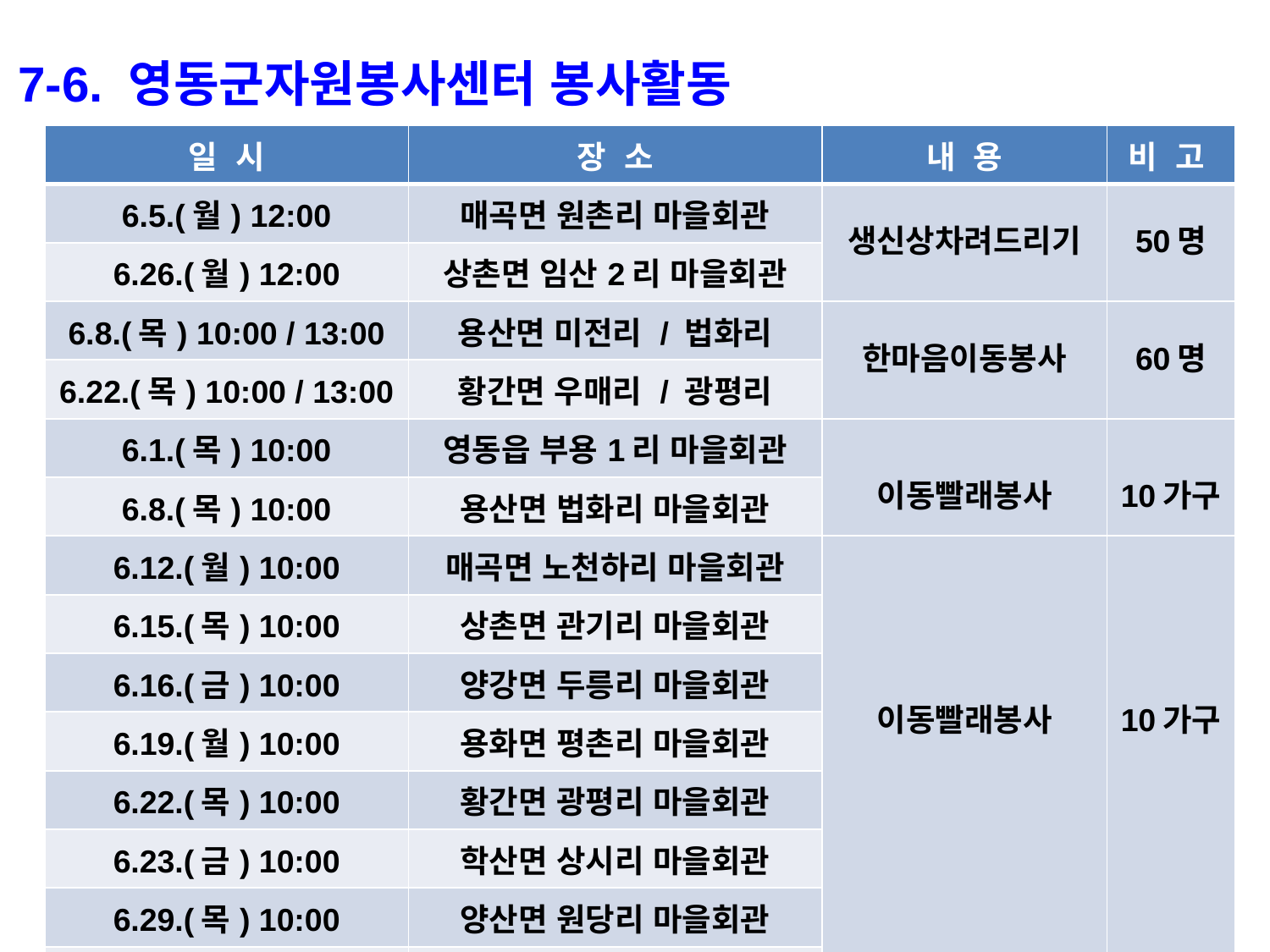

7-6. 영동군자원봉사센터 봉사활동

| 일 시 | 장 소 | 내 용 | 비 고 |
| --- | --- | --- | --- |
| 6.5.(월) 12:00 | 매곡면 원촌리 마을회관 | 생신상차려드리기 | 50명 |
| 6.26.(월) 12:00 | 상촌면 임산2리 마을회관 |  |  |
| 6.8.(목) 10:00 / 13:00 | 용산면 미전리 / 법화리 | 한마음이동봉사 | 60명 |
| 6.22.(목) 10:00 / 13:00 | 황간면 우매리 / 광평리 |  |  |
| 6.1.(목) 10:00 | 영동읍 부용1리 마을회관 | 이동빨래봉사 | 10가구 |
| 6.8.(목) 10:00 | 용산면 법화리 마을회관 |  |  |
| 6.12.(월) 10:00 | 매곡면 노천하리 마을회관 | 이동빨래봉사 | 10가구 |
| 6.15.(목) 10:00 | 상촌면 관기리 마을회관 |  |  |
| 6.16.(금) 10:00 | 양강면 두릉리 마을회관 |  |  |
| 6.19.(월) 10:00 | 용화면 평촌리 마을회관 |  |  |
| 6.22.(목) 10:00 | 황간면 광평리 마을회관 |  |  |
| 6.23.(금) 10:00 | 학산면 상시리 마을회관 |  |  |
| 6.29.(목) 10:00 | 양산면 원당리 마을회관 |  |  |
| 6.30.(금) 10:00 | 심천면 초강리 마을회관 |  |  |